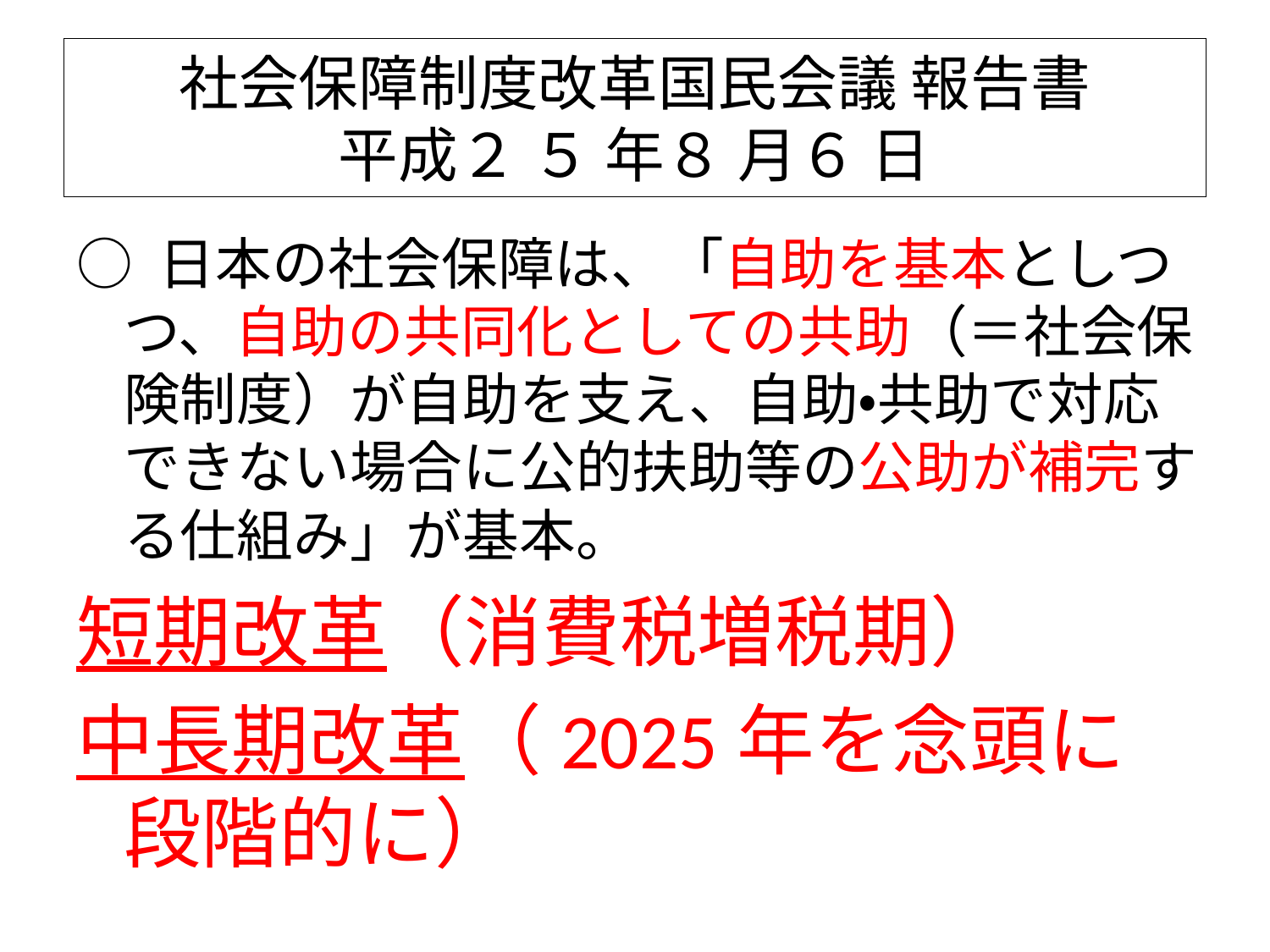

# 社会保障制度改革国民会議 報告書 平成２ ５ 年８ 月６ 日
○ 日本の社会保障は、「自助を基本としつつ、自助の共同化としての共助（＝社会保険制度）が自助を支え、自助・共助で対応できない場合に公的扶助等の公助が補完する仕組み」が基本。
短期改革（消費税増税期）
中長期改革（2025年を念頭に段階的に）